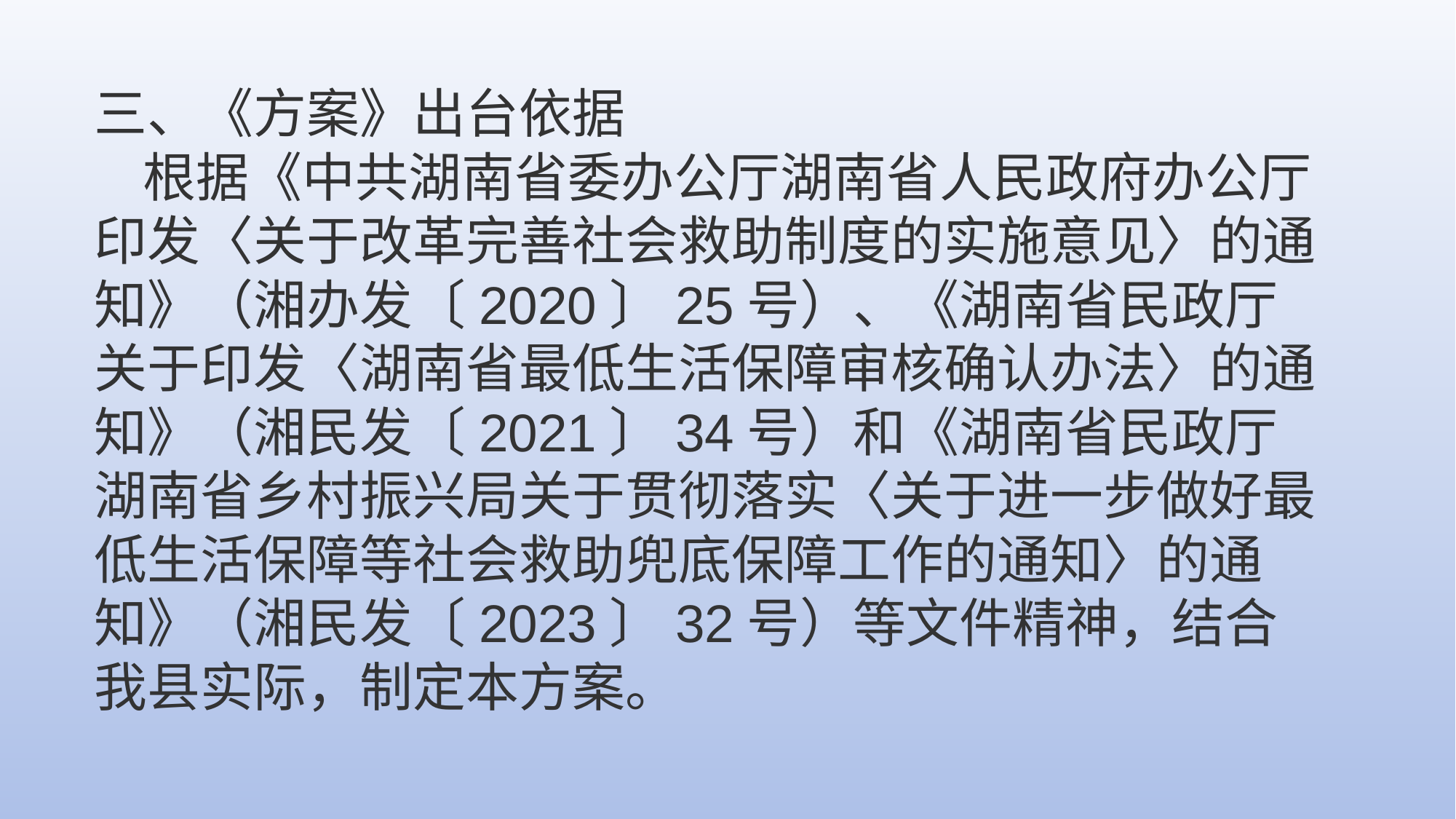

三、《方案》出台依据根据《中共湖南省委办公厅湖南省人民政府办公厅印发〈关于改革完善社会救助制度的实施意见〉的通知》（湘办发〔2020〕25号）、《湖南省民政厅关于印发〈湖南省最低生活保障审核确认办法〉的通知》（湘民发〔2021〕34号）和《湖南省民政厅湖南省乡村振兴局关于贯彻落实〈关于进一步做好最低生活保障等社会救助兜底保障工作的通知〉的通知》（湘民发〔2023〕32号）等文件精神，结合我县实际，制定本方案。